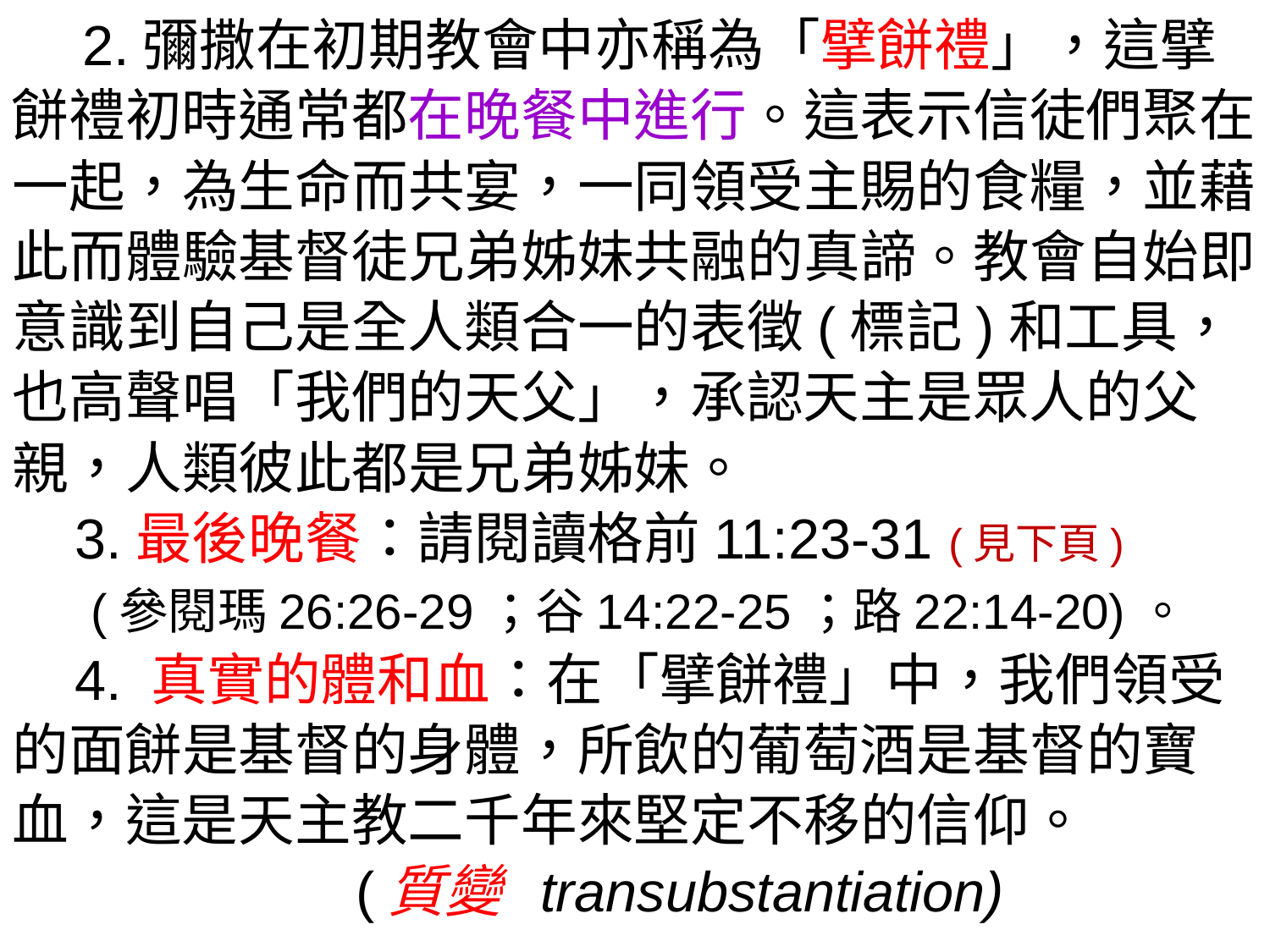

2.彌撒在初期教會中亦稱為「擘餅禮」，這擘餅禮初時通常都在晚餐中進行。這表示信徒們聚在一起，為生命而共宴，一同領受主賜的食糧，並藉此而體驗基督徒兄弟姊妹共融的真諦。教會自始即意識到自己是全人類合一的表徵(標記)和工具，也高聲唱「我們的天父」，承認天主是眾人的父親，人類彼此都是兄弟姊妹。
    3.最後晚餐：請閱讀格前11:23-31 (見下頁)
     (參閱瑪26:26-29；谷14:22-25；路22:14-20)。
    4. 真實的體和血：在「擘餅禮」中，我們領受的面餅是基督的身體，所飲的葡萄酒是基督的寶血，這是天主教二千年來堅定不移的信仰。
                          (質變  transubstantiation)